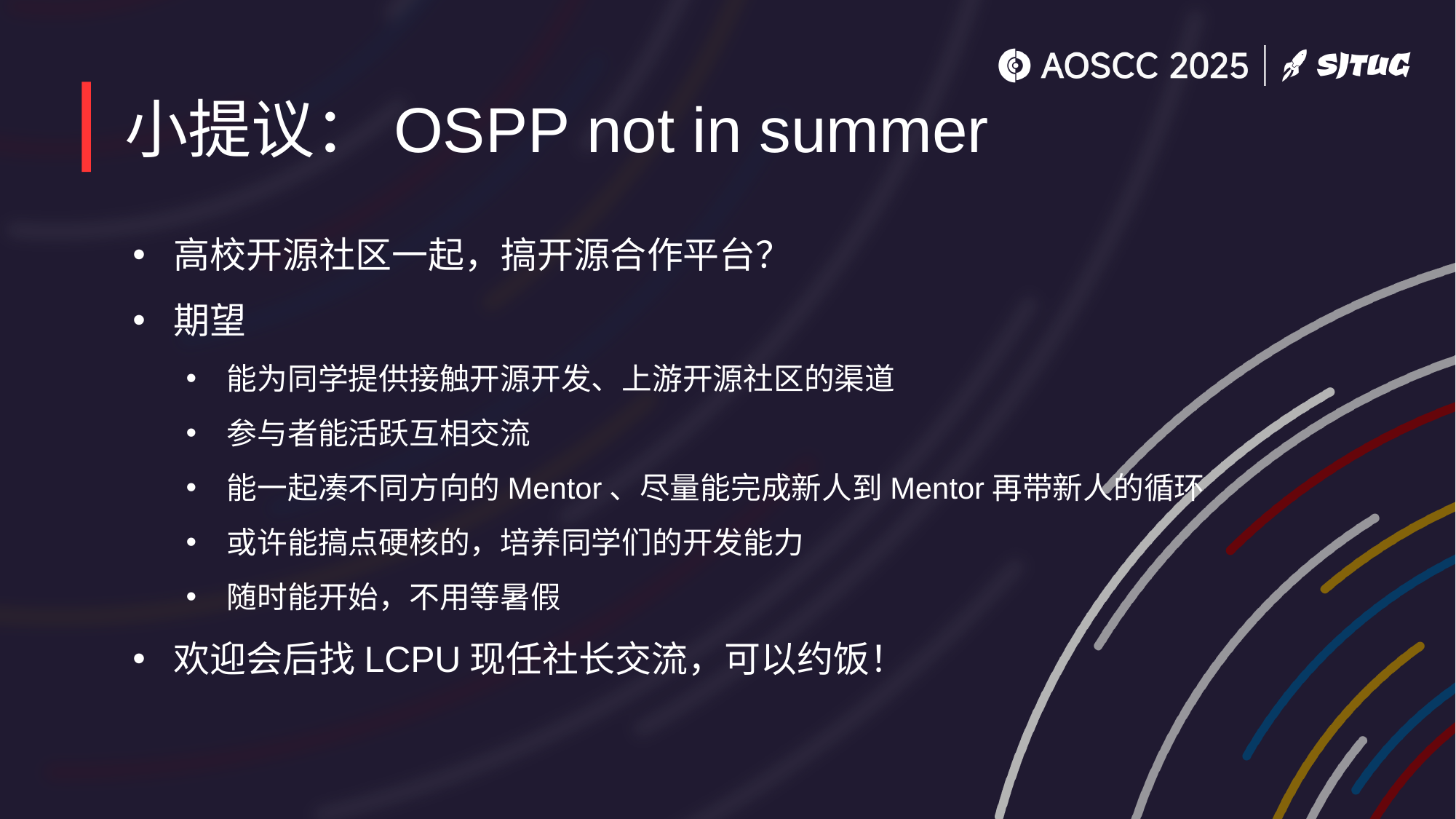

# 小提议：OSPP not in summer
高校开源社区一起，搞开源合作平台？
期望
能为同学提供接触开源开发、上游开源社区的渠道
参与者能活跃互相交流
能一起凑不同方向的Mentor、尽量能完成新人到Mentor再带新人的循环
或许能搞点硬核的，培养同学们的开发能力
随时能开始，不用等暑假
欢迎会后找LCPU现任社长交流，可以约饭！